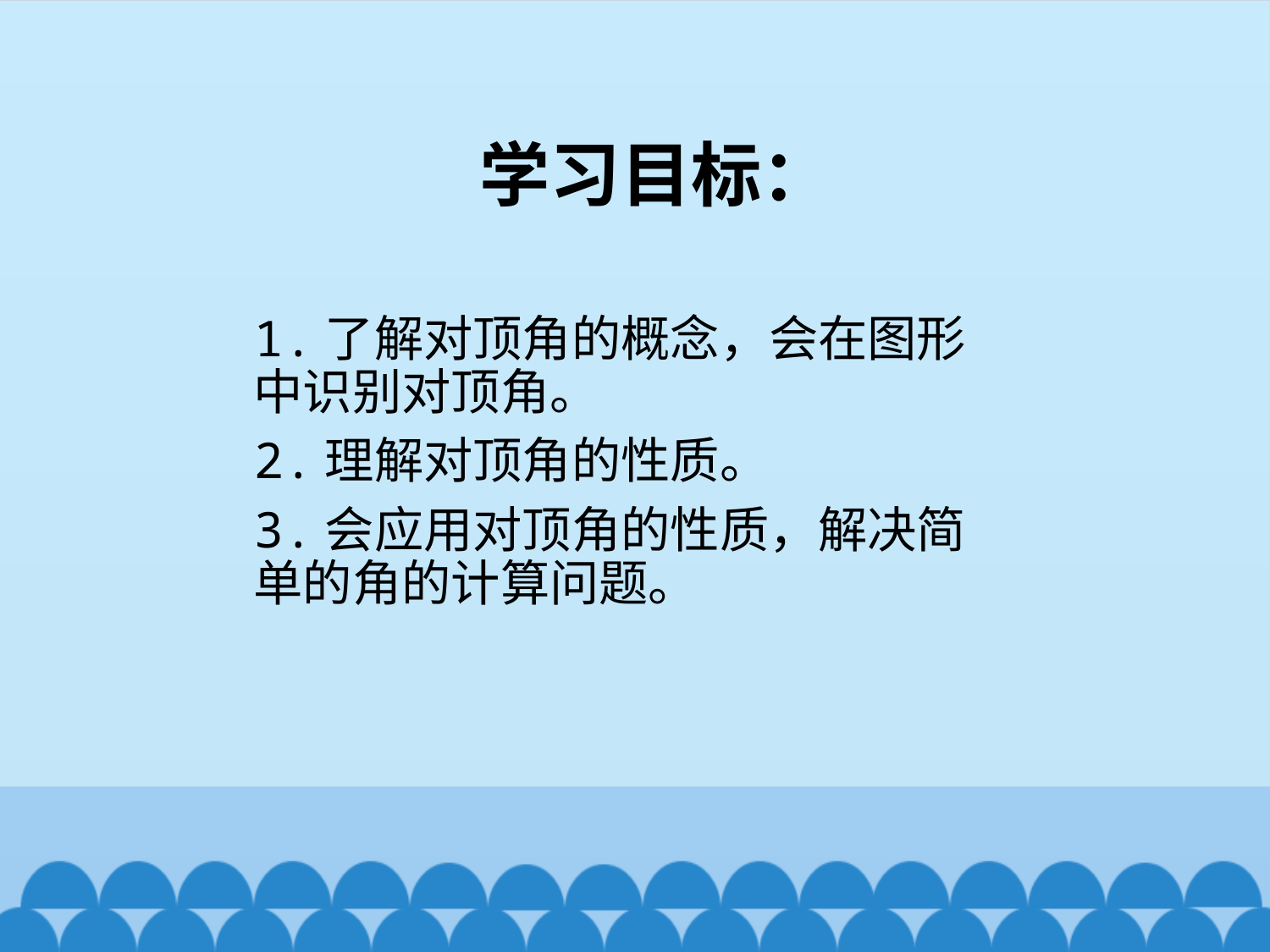

# 学习目标：
1.了解对顶角的概念，会在图形中识别对顶角。
2.理解对顶角的性质。
3.会应用对顶角的性质，解决简单的角的计算问题。